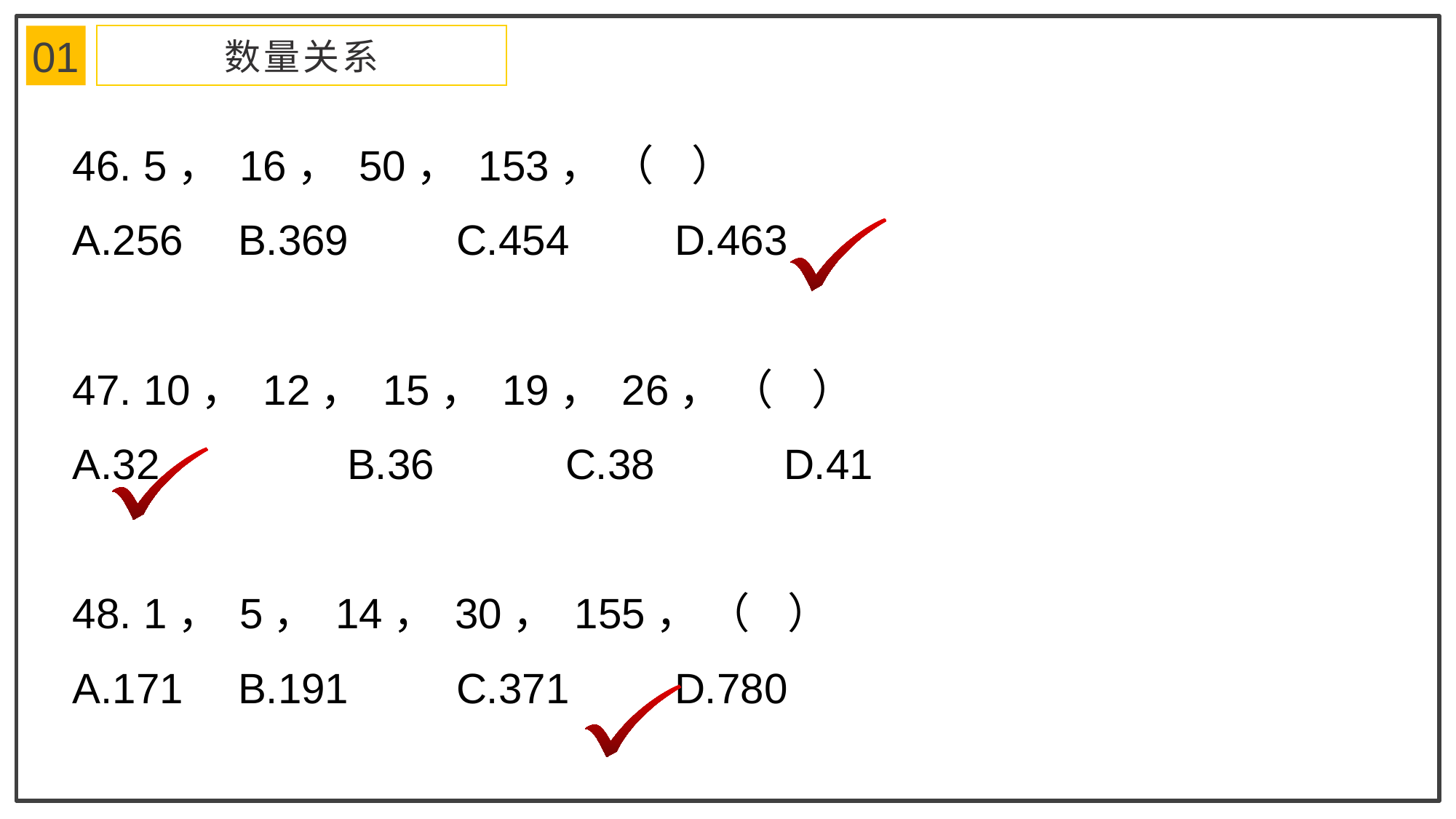

01
数量关系
46. 5， 16， 50， 153， （    ）
A.256	B.369	C.454	D.463

47. 10， 12， 15， 19， 26， （    ）
A.32		B.36		C.38		D.41

48. 1， 5， 14， 30， 155， （    ）
A.171	B.191	C.371	D.780